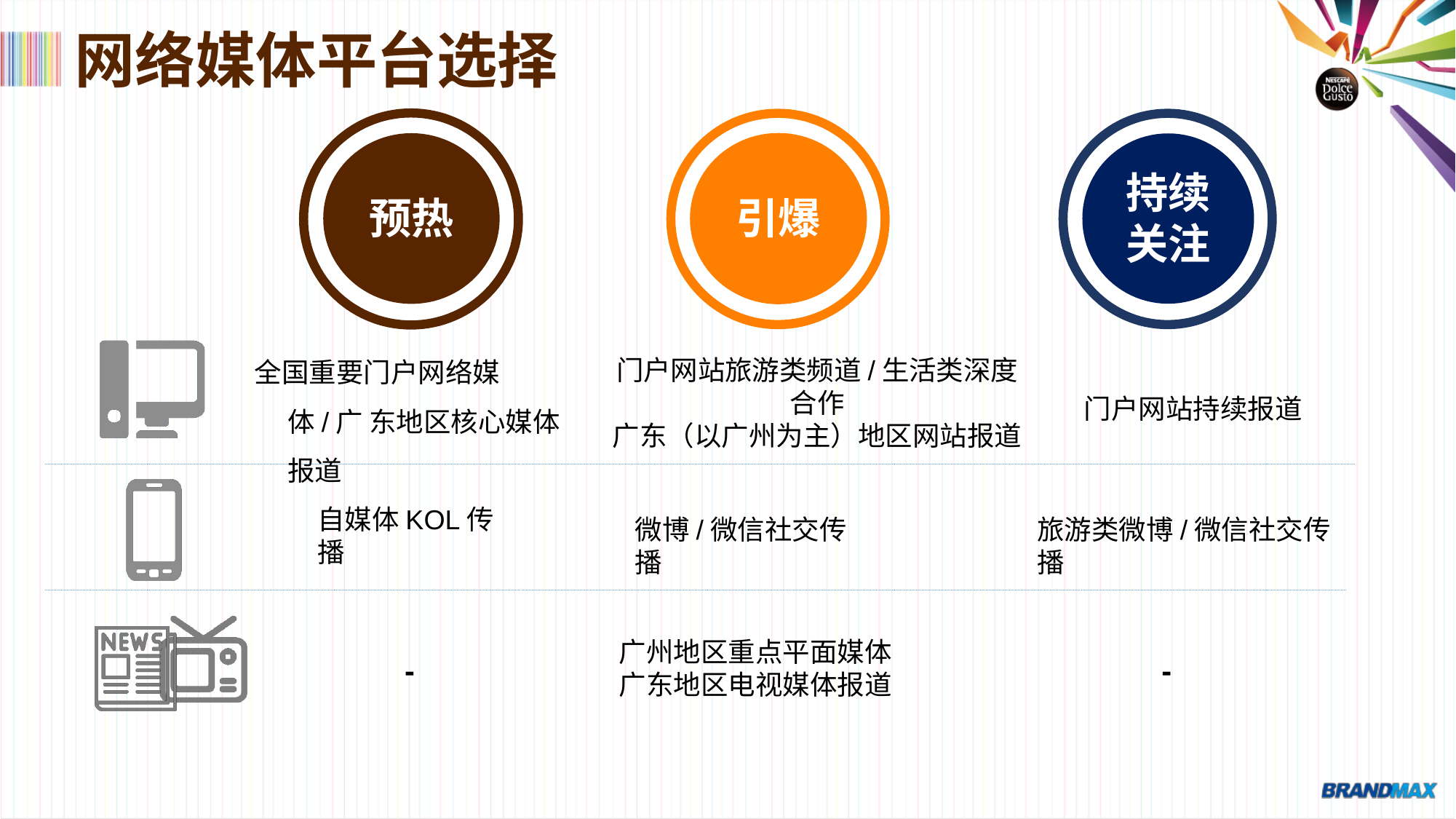

# 网络媒体平台选择

持续
关注
预热
引爆

全国重要门户网络媒体/广 东地区核心媒体报道
门户网站旅游类频道/生活类深度
合作
广东（以广州为主）地区网站报道
门户网站持续报道

自媒体KOL传播
微博/微信社交传播
旅游类微博/微信社交传播

广州地区重点平面媒体 广东地区电视媒体报道
-
-